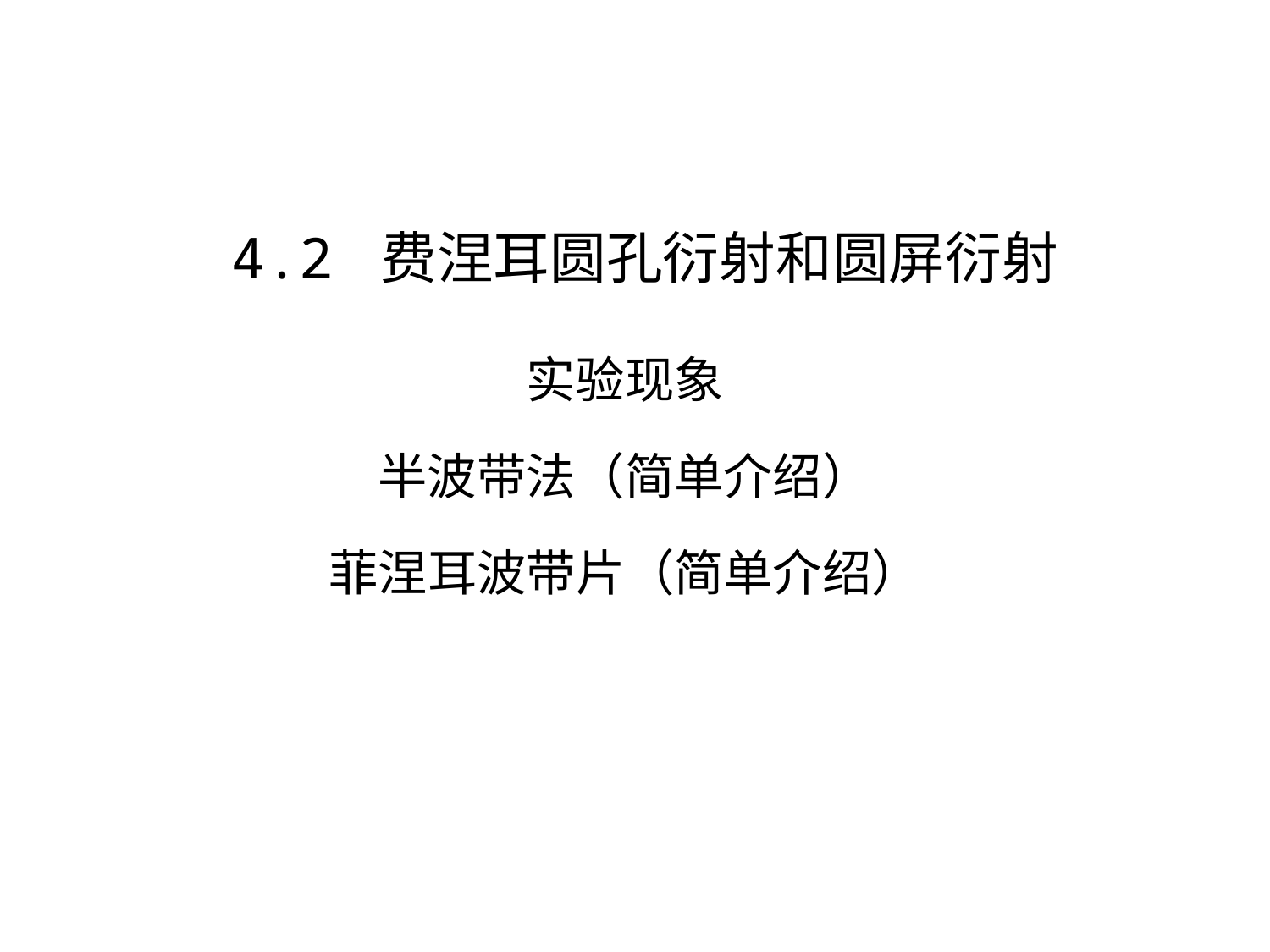

# 4.2 费涅耳圆孔衍射和圆屏衍射
实验现象
半波带法（简单介绍）
菲涅耳波带片（简单介绍）